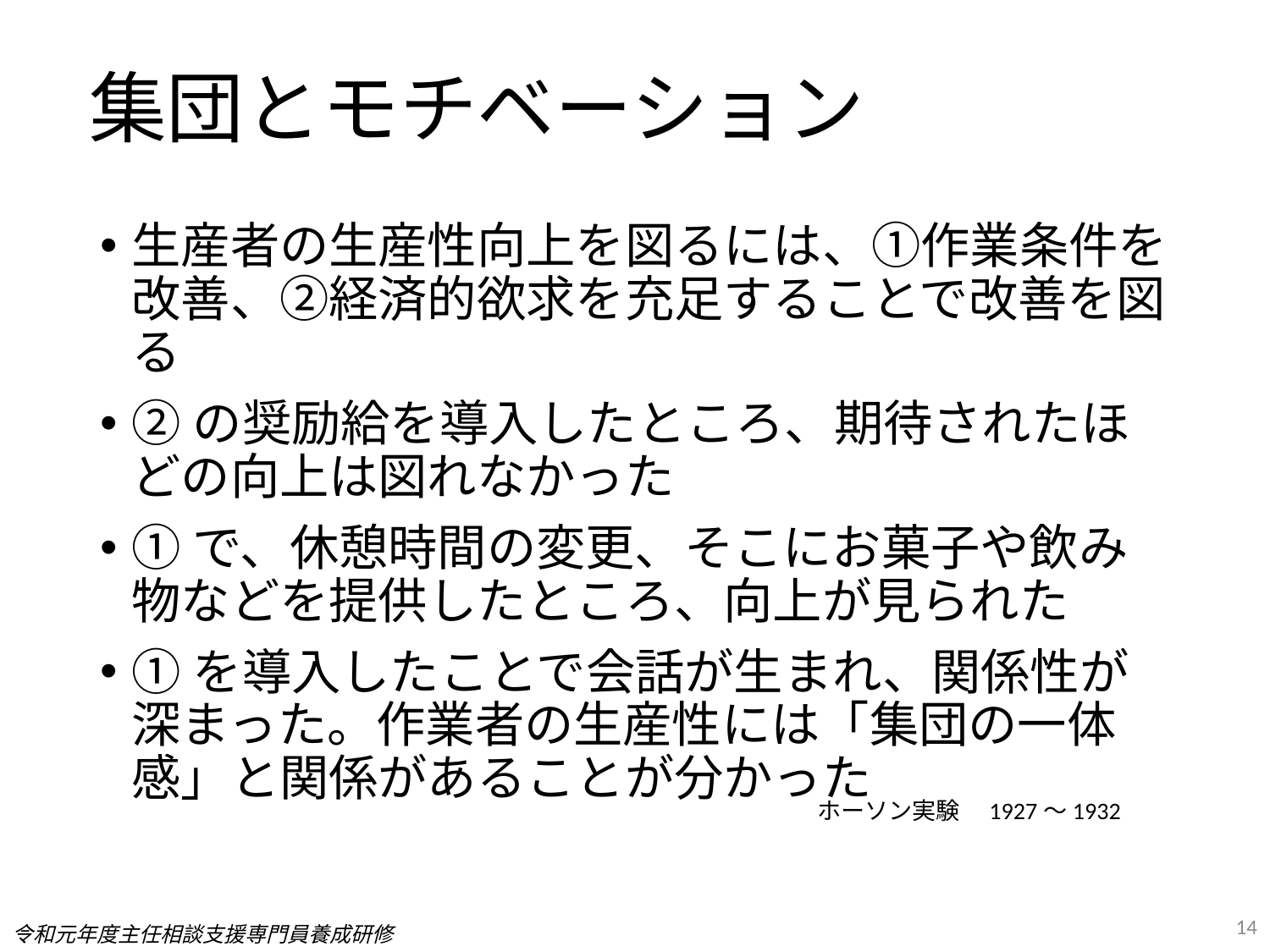

# 集団とモチベーション
生産者の生産性向上を図るには、①作業条件を改善、②経済的欲求を充足することで改善を図る
②の奨励給を導入したところ、期待されたほどの向上は図れなかった
①で、休憩時間の変更、そこにお菓子や飲み物などを提供したところ、向上が見られた
①を導入したことで会話が生まれ、関係性が深まった。作業者の生産性には「集団の一体感」と関係があることが分かった
ホーソン実験　1927～1932
14
令和元年度主任相談支援専門員養成研修